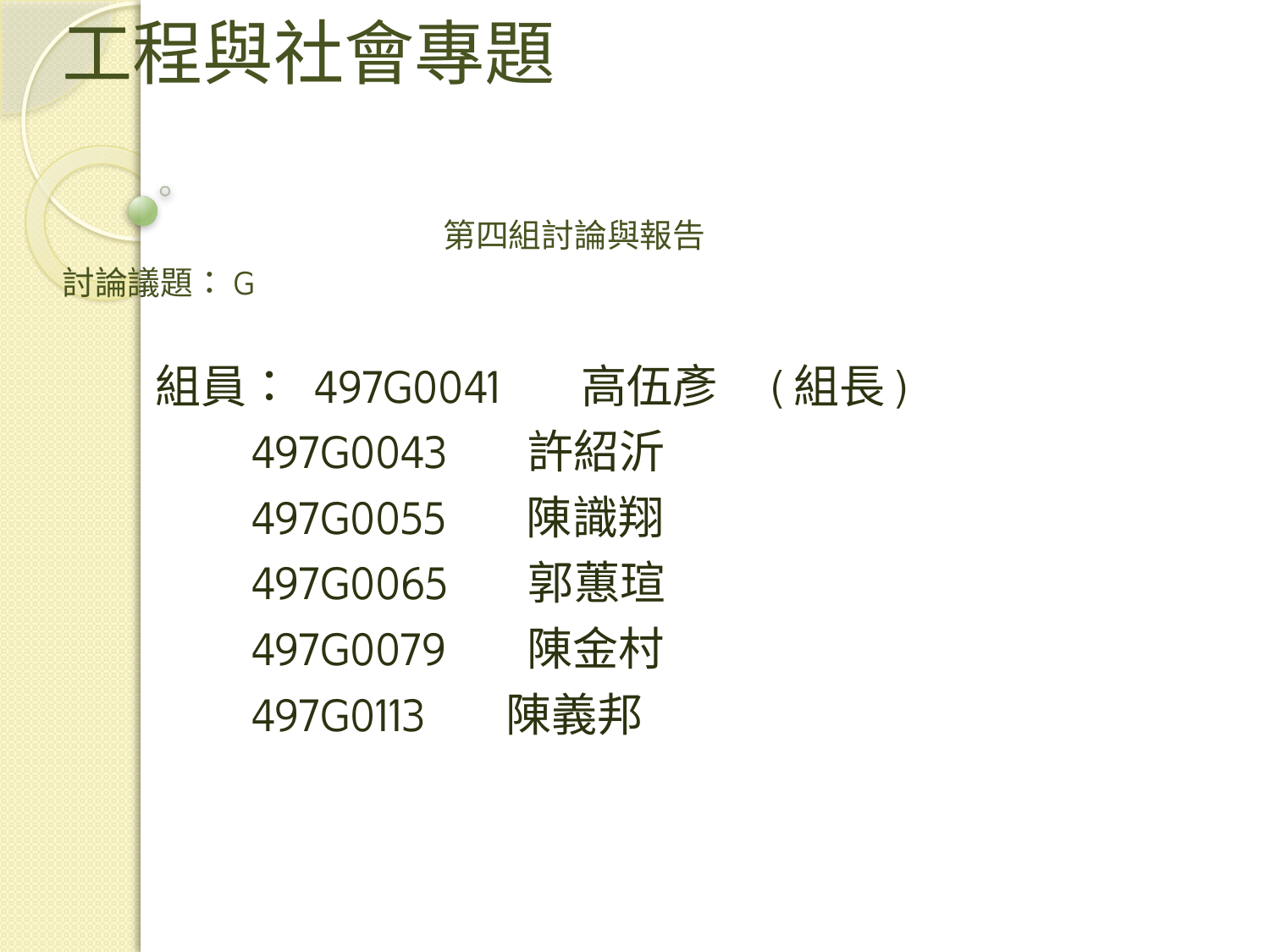

# 工程與社會專題 第四組討論與報告 討論議題：G
組員： 497G0041     高伍彥    (組長)
       497G0043     許紹沂
       497G0055     陳識翔
       497G0065     郭蕙瑄
       497G0079     陳金村
       497G0113     陳義邦